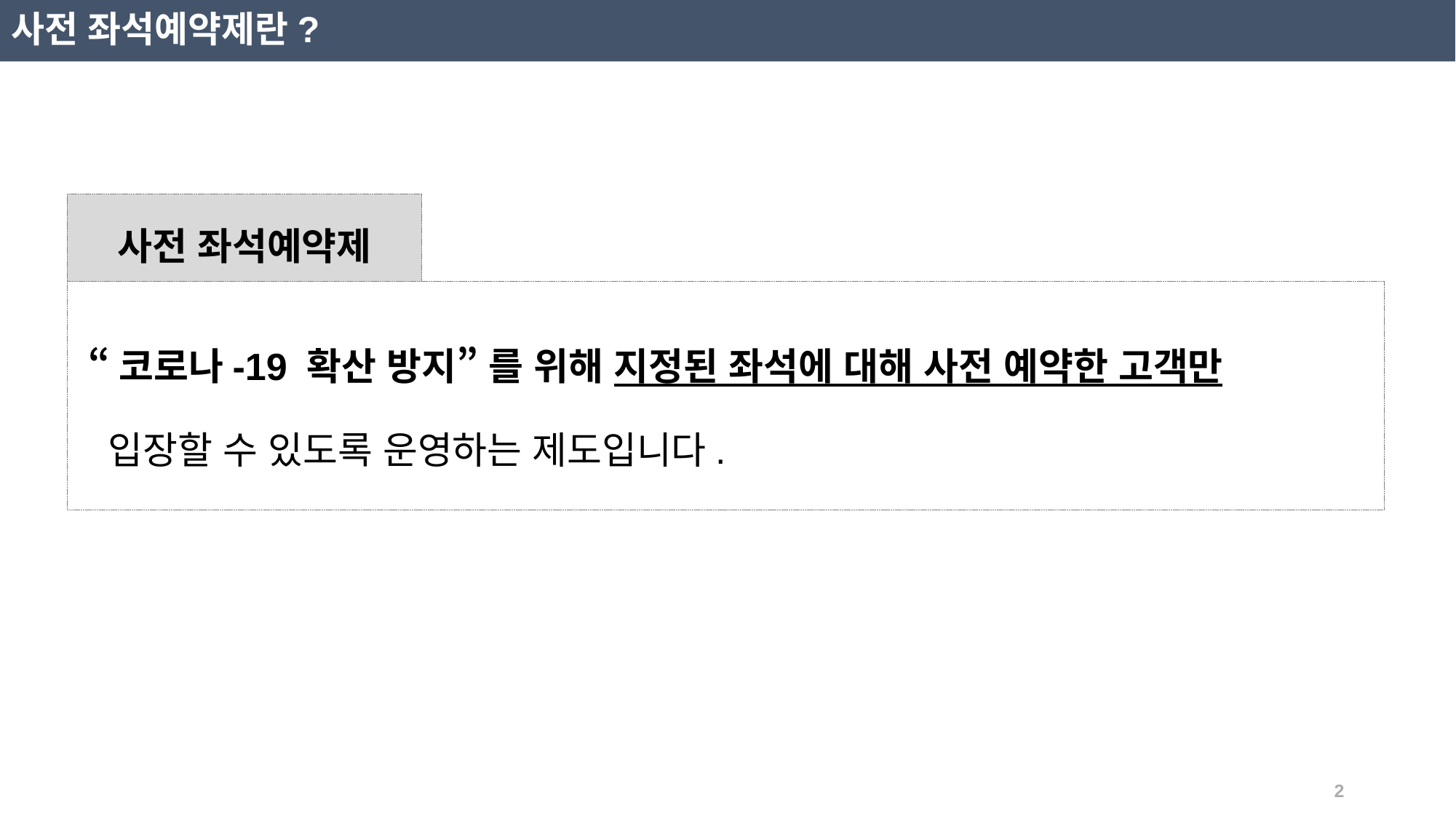

# 사전 좌석예약제란?
사전 좌석예약제
 “코로나-19 확산 방지” 를 위해 지정된 좌석에 대해 사전 예약한 고객만
  입장할 수 있도록 운영하는 제도입니다.
2